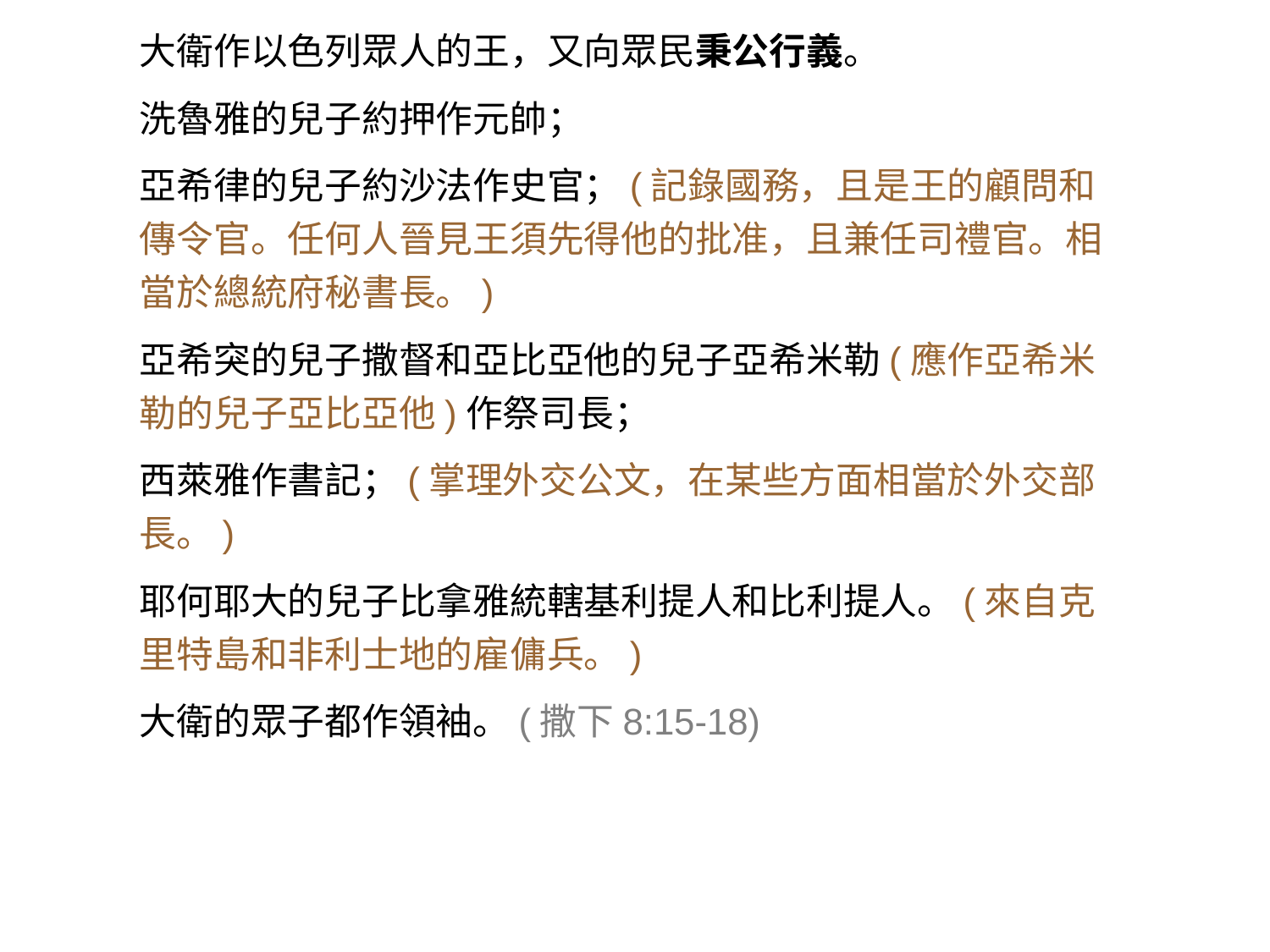

大衛作以色列眾人的王，又向眾民秉公行義。
洗魯雅的兒子約押作元帥；
亞希律的兒子約沙法作史官；(記錄國務，且是王的顧問和傳令官。任何人晉見王須先得他的批准，且兼任司禮官。相當於總統府秘書長。)
亞希突的兒子撒督和亞比亞他的兒子亞希米勒(應作亞希米勒的兒子亞比亞他)作祭司長；
西萊雅作書記；(掌理外交公文，在某些方面相當於外交部長。)
耶何耶大的兒子比拿雅統轄基利提人和比利提人。(來自克里特島和非利士地的雇傭兵。)
大衛的眾子都作領袖。(撒下8:15-18)